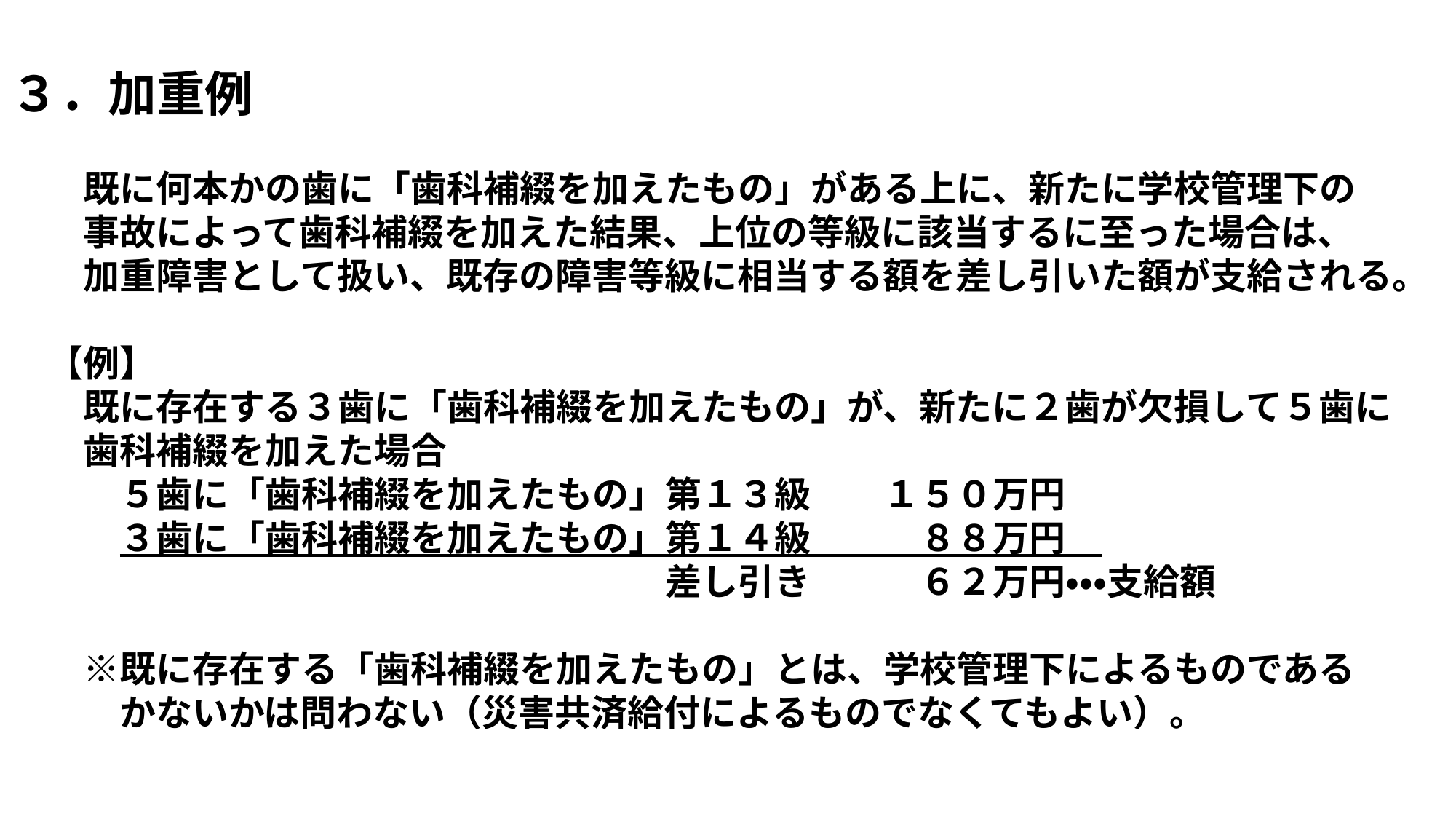

３．加重例

　　既に何本かの歯に「歯科補綴を加えたもの」がある上に、新たに学校管理下の
　　事故によって歯科補綴を加えた結果、上位の等級に該当するに至った場合は、
　　加重障害として扱い、既存の障害等級に相当する額を差し引いた額が支給される。

　【例】
　　既に存在する３歯に「歯科補綴を加えたもの」が、新たに２歯が欠損して５歯に
　　歯科補綴を加えた場合
　　　５歯に「歯科補綴を加えたもの」第１３級　　１５０万円
　　　３歯に「歯科補綴を加えたもの」第１４級　　　８８万円
　　　　　　　　　　　　　　　　　　差し引き　　　６２万円・・・支給額

　　※既に存在する「歯科補綴を加えたもの」とは、学校管理下によるものである
　　　かないかは問わない（災害共済給付によるものでなくてもよい）。